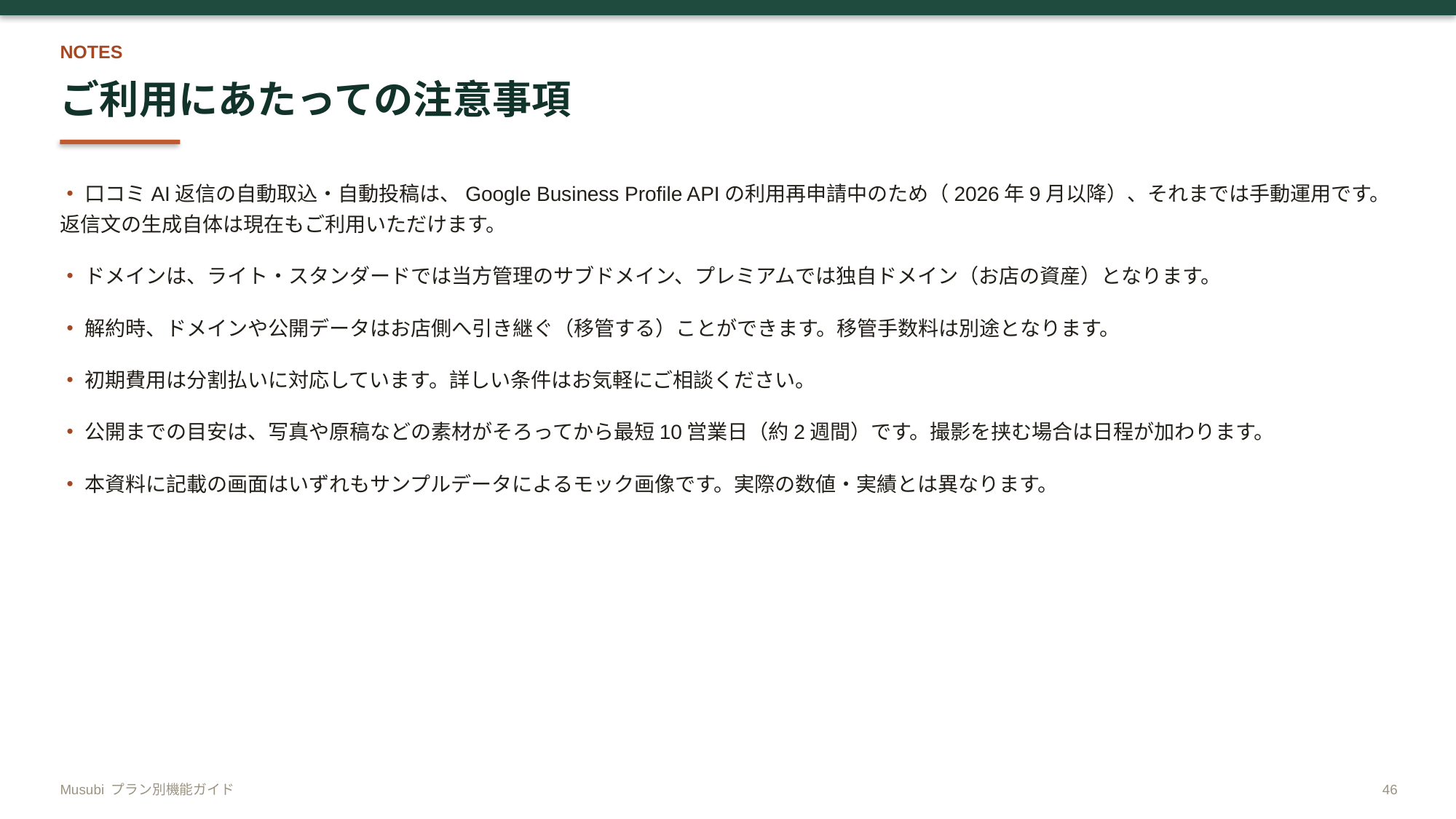

NOTES
ご利用にあたっての注意事項

・ 口コミAI返信の自動取込・自動投稿は、Google Business Profile APIの利用再申請中のため（2026年9月以降）、それまでは手動運用です。返信文の生成自体は現在もご利用いただけます。
・ ドメインは、ライト・スタンダードでは当方管理のサブドメイン、プレミアムでは独自ドメイン（お店の資産）となります。
・ 解約時、ドメインや公開データはお店側へ引き継ぐ（移管する）ことができます。移管手数料は別途となります。
・ 初期費用は分割払いに対応しています。詳しい条件はお気軽にご相談ください。
・ 公開までの目安は、写真や原稿などの素材がそろってから最短10営業日（約2週間）です。撮影を挟む場合は日程が加わります。
・ 本資料に記載の画面はいずれもサンプルデータによるモック画像です。実際の数値・実績とは異なります。
Musubi プラン別機能ガイド
46